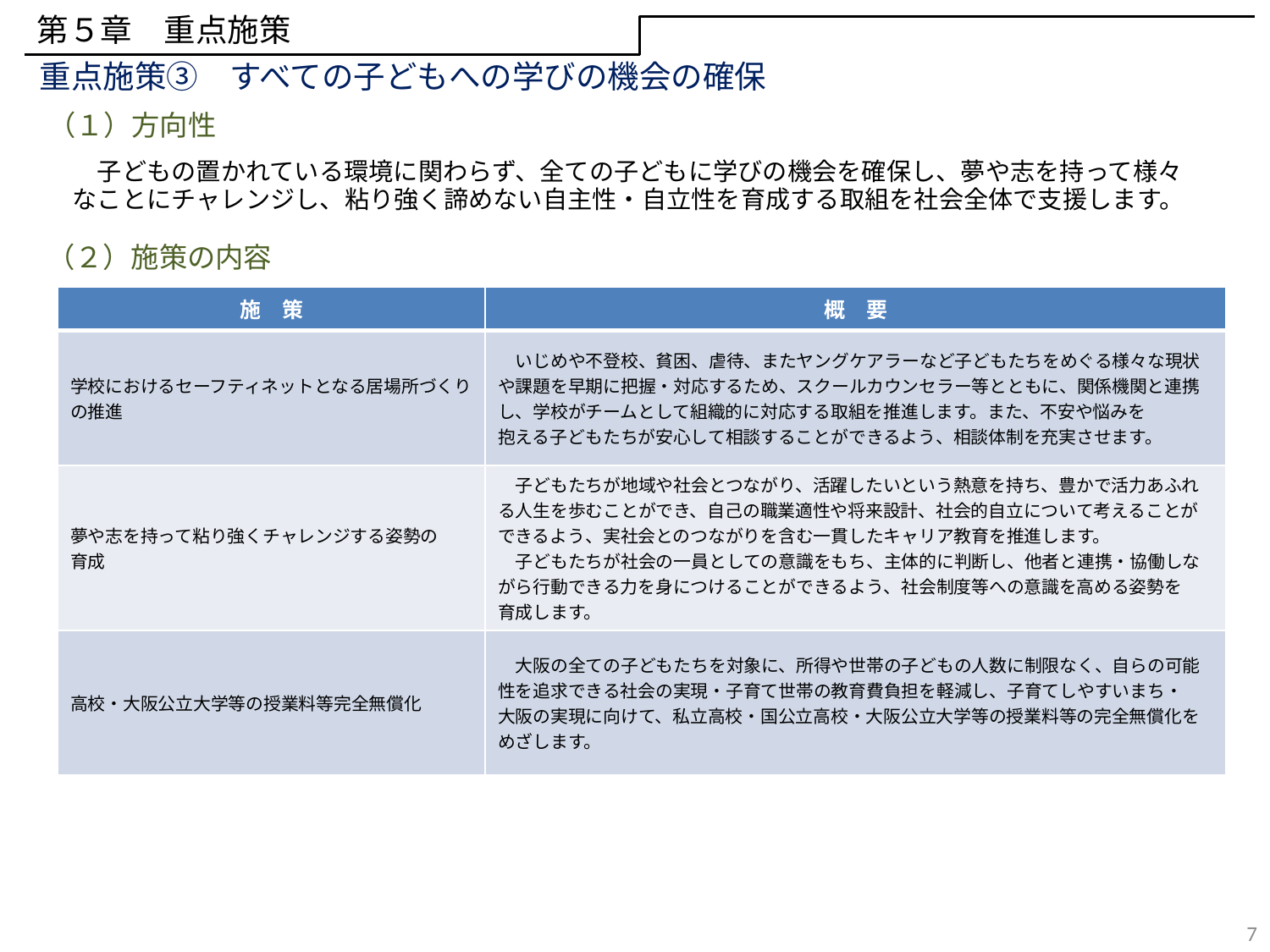

第５章　重点施策

重点施策③　すべての子どもへの学びの機会の確保
（１）方向性
　子どもの置かれている環境に関わらず、全ての子どもに学びの機会を確保し、夢や志を持って様々なことにチャレンジし、粘り強く諦めない自主性・自立性を育成する取組を社会全体で支援します。
（２）施策の内容
| 施　策 | 概　要 |
| --- | --- |
| 学校におけるセーフティネットとなる居場所づくりの推進 | いじめや不登校、貧困、虐待、またヤングケアラーなど子どもたちをめぐる様々な現状や課題を早期に把握・対応するため、スクールカウンセラー等とともに、関係機関と連携し、学校がチームとして組織的に対応する取組を推進します。また、不安や悩みを 抱える子どもたちが安心して相談することができるよう、相談体制を充実させます。 |
| 夢や志を持って粘り強くチャレンジする姿勢の 育成 | 子どもたちが地域や社会とつながり、活躍したいという熱意を持ち、豊かで活力あふれる人生を歩むことができ、自己の職業適性や将来設計、社会的自立について考えることができるよう、実社会とのつながりを含む一貫したキャリア教育を推進します。 　子どもたちが社会の一員としての意識をもち、主体的に判断し、他者と連携・協働しながら行動できる力を身につけることができるよう、社会制度等への意識を高める姿勢を 育成します。 |
| 高校・大阪公立大学等の授業料等完全無償化 | 大阪の全ての子どもたちを対象に、所得や世帯の子どもの人数に制限なく、自らの可能性を追求できる社会の実現・子育て世帯の教育費負担を軽減し、子育てしやすいまち・ 大阪の実現に向けて、私立高校・国公立高校・大阪公立大学等の授業料等の完全無償化をめざします。 |
7